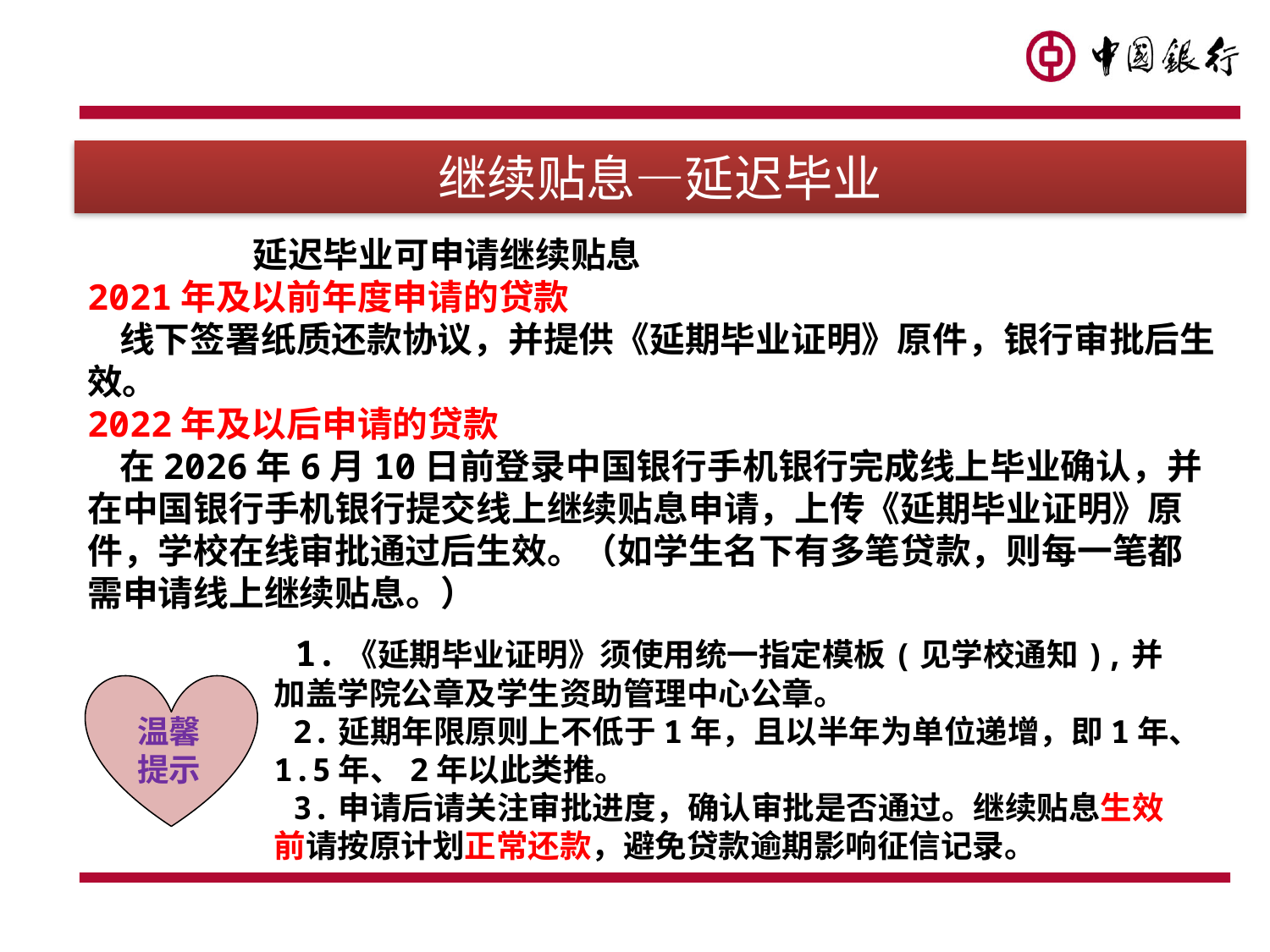

继续贴息—延迟毕业
# 延迟毕业可申请继续贴息 2021年及以前年度申请的贷款 线下签署纸质还款协议，并提供《延期毕业证明》原件，银行审批后生效。 2022年及以后申请的贷款 在2026年6月10日前登录中国银行手机银行完成线上毕业确认，并在中国银行手机银行提交线上继续贴息申请，上传《延期毕业证明》原件，学校在线审批通过后生效。（如学生名下有多笔贷款，则每一笔都需申请线上继续贴息。）
 1.《延期毕业证明》须使用统一指定模板(见学校通知),并加盖学院公章及学生资助管理中心公章。
 2.延期年限原则上不低于1年，且以半年为单位递增，即1年、1.5年、2年以此类推。
 3.申请后请关注审批进度，确认审批是否通过。继续贴息生效前请按原计划正常还款，避免贷款逾期影响征信记录。

温馨提示